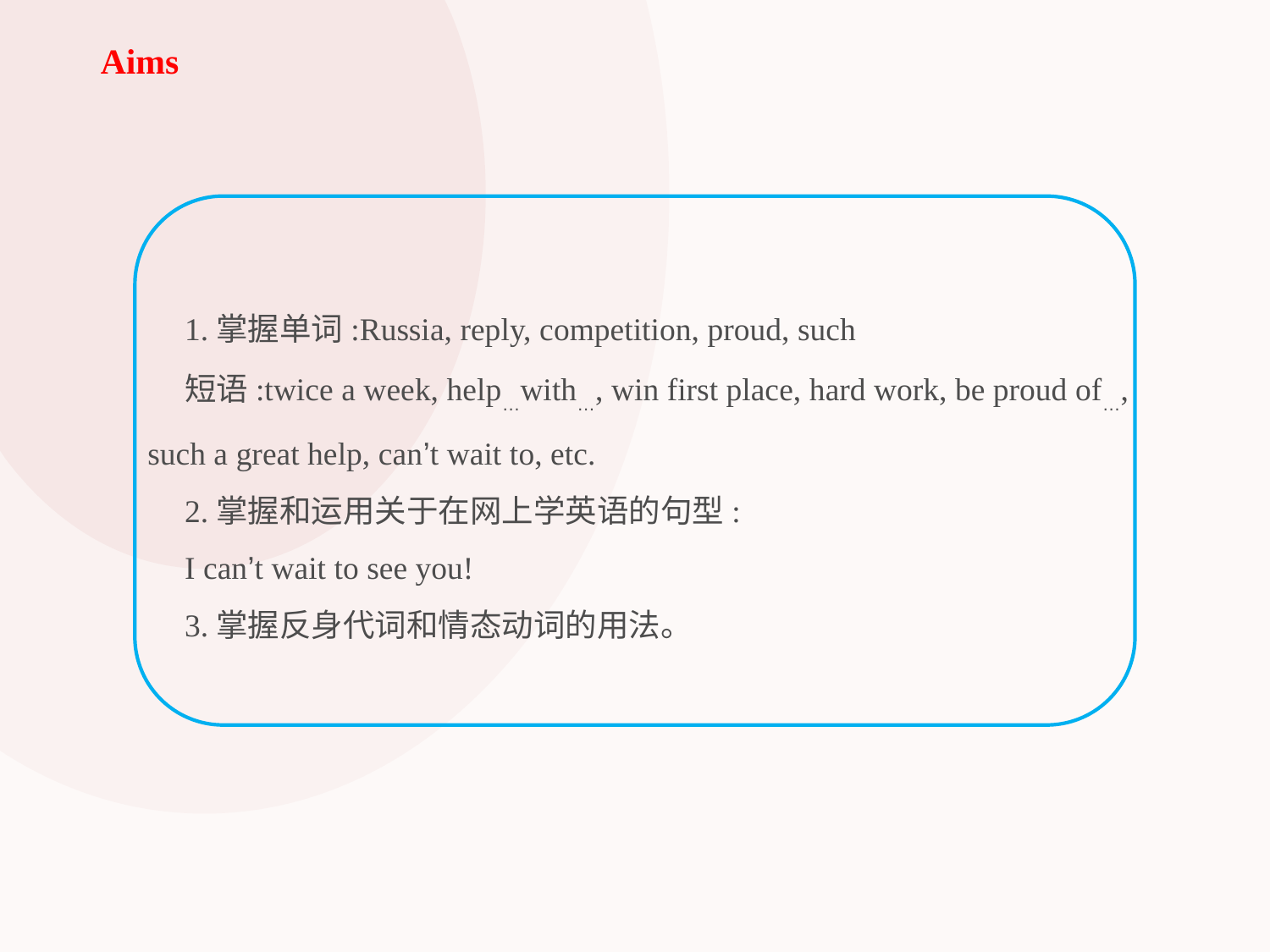

Aims

1.掌握单词:Russia, reply, competition, proud, such
短语:twice a week, help…with…, win first place, hard work, be proud of…, such a great help, can’t wait to, etc.
2.掌握和运用关于在网上学英语的句型:
I can’t wait to see you!
3.掌握反身代词和情态动词的用法。